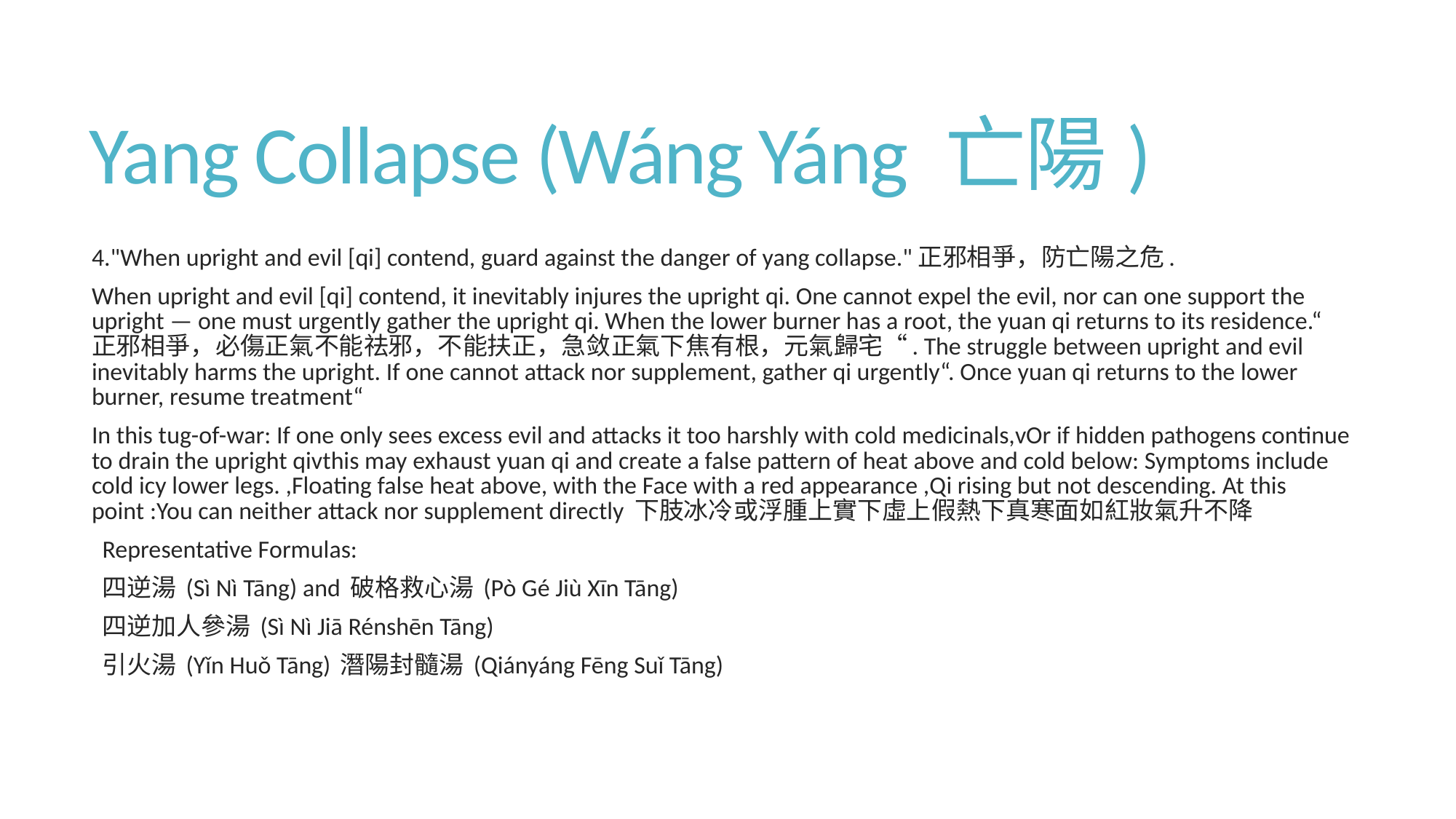

# Yang Collapse (Wáng Yáng 亡陽)
4."When upright and evil [qi] contend, guard against the danger of yang collapse."正邪相爭，防亡陽之危.
When upright and evil [qi] contend, it inevitably injures the upright qi. One cannot expel the evil, nor can one support the upright — one must urgently gather the upright qi. When the lower burner has a root, the yuan qi returns to its residence.“ 正邪相爭，必傷正氣不能祛邪，不能扶正，急敛正氣下焦有根，元氣歸宅“. The struggle between upright and evil inevitably harms the upright. If one cannot attack nor supplement, gather qi urgently“. Once yuan qi returns to the lower burner, resume treatment“
In this tug-of-war: If one only sees excess evil and attacks it too harshly with cold medicinals,vOr if hidden pathogens continue to drain the upright qivthis may exhaust yuan qi and create a false pattern of heat above and cold below: Symptoms include cold icy lower legs. ,Floating false heat above, with the Face with a red appearance ,Qi rising but not descending. At this point :You can neither attack nor supplement directly 下肢冰冷或浮腫上實下虛上假熱下真寒面如紅妝氣升不降
Representative Formulas:
四逆湯 (Sì Nì Tāng) and 破格救心湯 (Pò Gé Jiù Xīn Tāng)
四逆加人參湯 (Sì Nì Jiā Rénshēn Tāng)
引火湯 (Yǐn Huǒ Tāng) 潛陽封髓湯 (Qiányáng Fēng Suǐ Tāng)